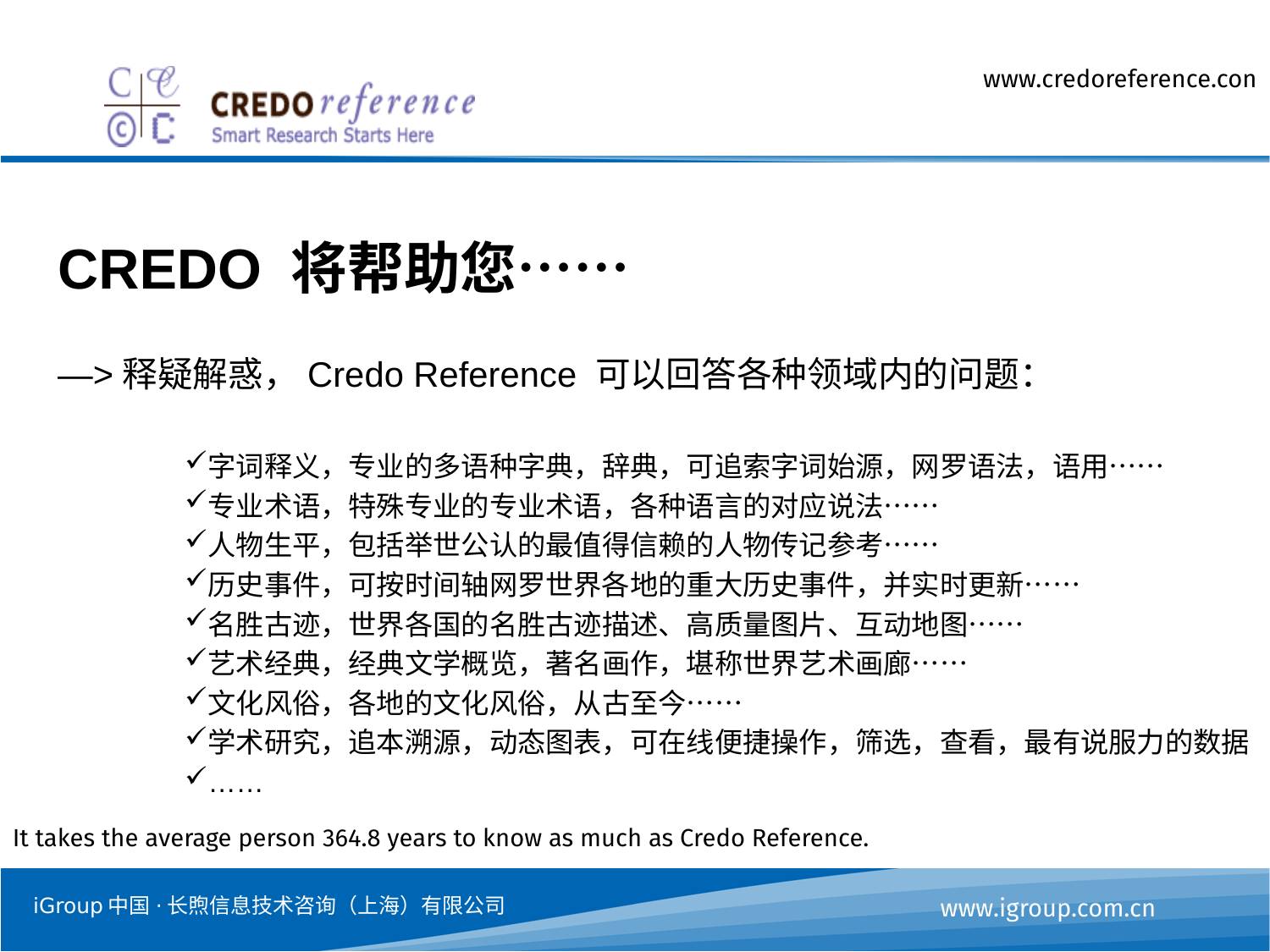

www.credoreference.con
# Credo 将帮助您……
—>释疑解惑，Credo Reference 可以回答各种领域内的问题：

字词释义，专业的多语种字典，辞典，可追索字词始源，网罗语法，语用……
专业术语，特殊专业的专业术语，各种语言的对应说法……
人物生平，包括举世公认的最值得信赖的人物传记参考……
历史事件，可按时间轴网罗世界各地的重大历史事件，并实时更新……
名胜古迹，世界各国的名胜古迹描述、高质量图片、互动地图……
艺术经典，经典文学概览，著名画作，堪称世界艺术画廊……
文化风俗，各地的文化风俗，从古至今……
学术研究，追本溯源，动态图表，可在线便捷操作，筛选，查看，最有说服力的数据
……

It takes the average person 364.8 years to know as much as Credo Reference.